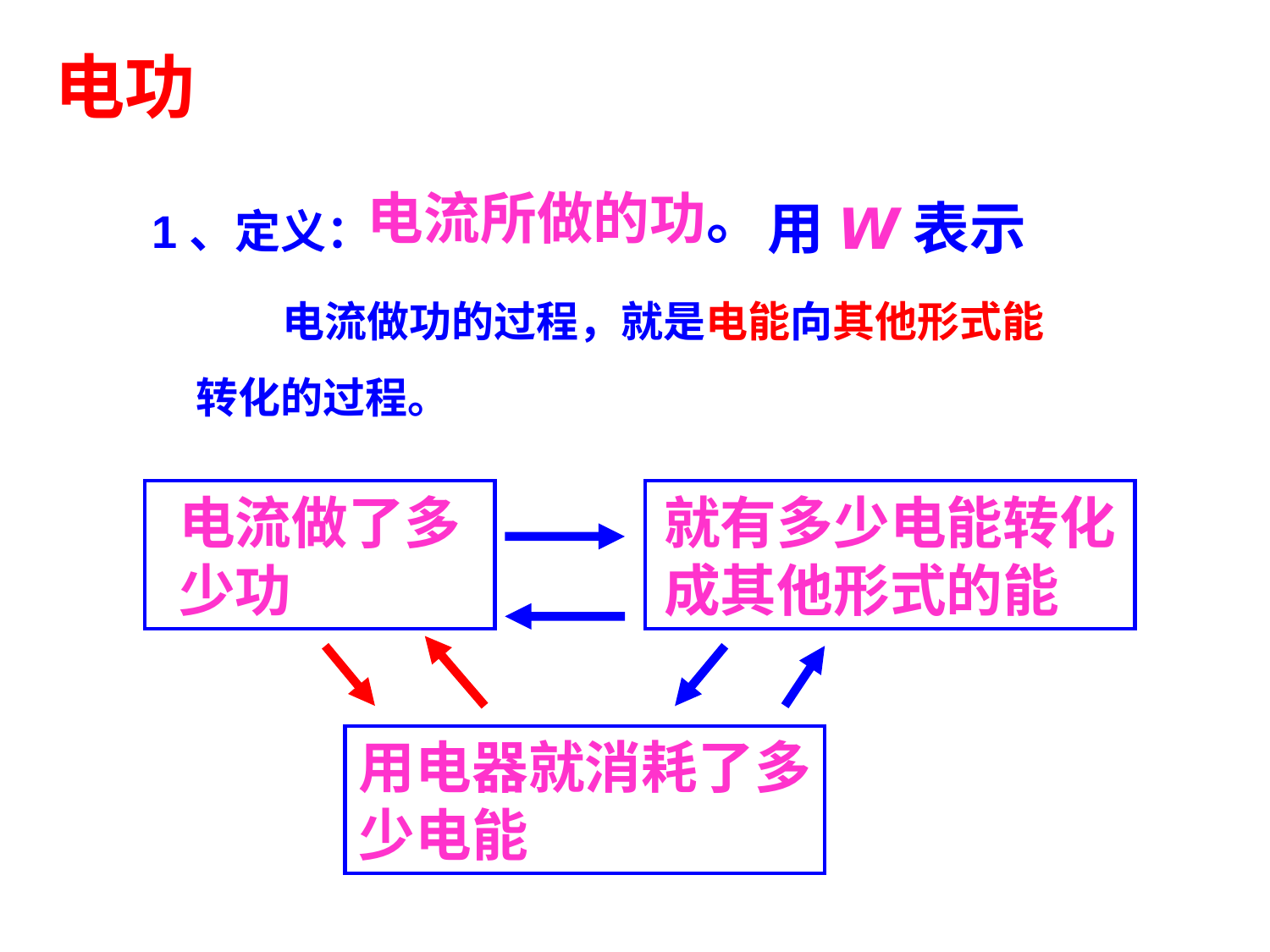

电功
电流所做的功。
用W表示
1、定义：
        电流做功的过程，就是电能向其他形式能转化的过程。
电流做了多少功
就有多少电能转化成其他形式的能

用电器就消耗了多少电能